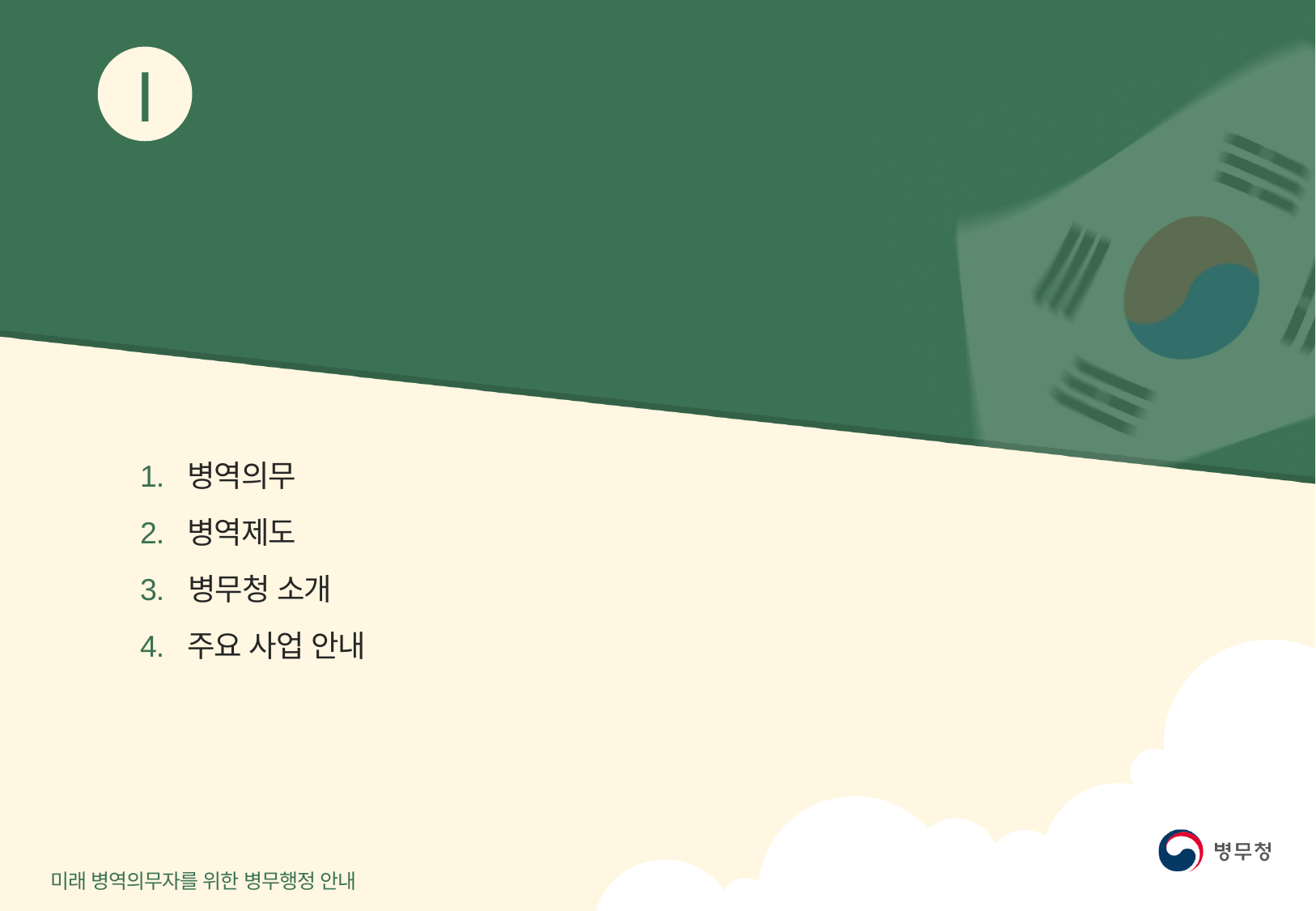

Ⅰ
병역의무
및 병역제도
1.  병역의무
2.  병역제도
3.  병무청 소개
4.  주요 사업 안내
미래 병역의무자를 위한 병무행정 안내